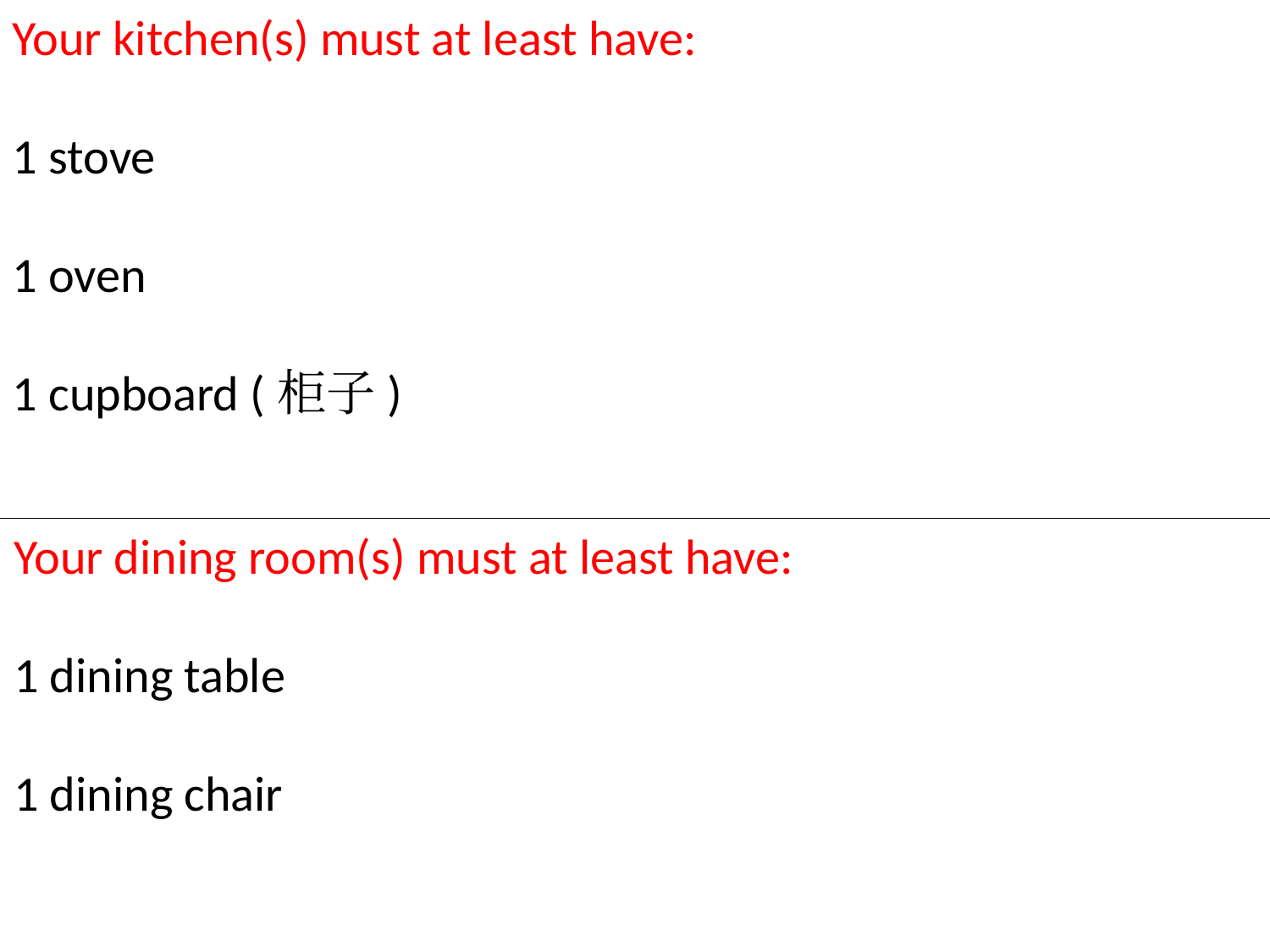

Your kitchen(s) must at least have:

1 stove

1 oven

1 cupboard (柜子)

  Your dining room(s) must at least have:

  1 dining table

  1 dining chair